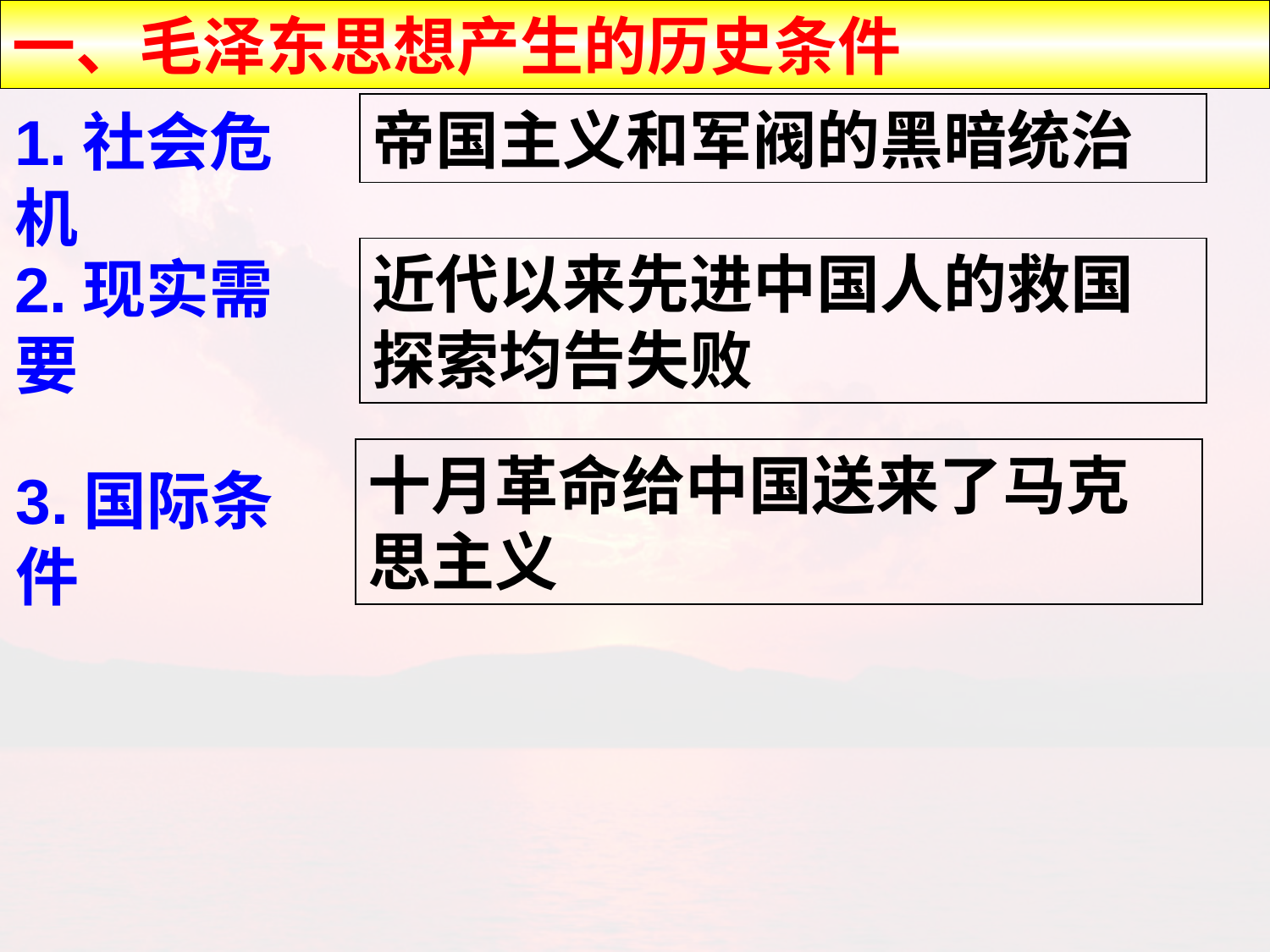

一、毛泽东思想产生的历史条件
帝国主义和军阀的黑暗统治
1.社会危机
近代以来先进中国人的救国探索均告失败
2.现实需要
十月革命给中国送来了马克思主义
3.国际条件